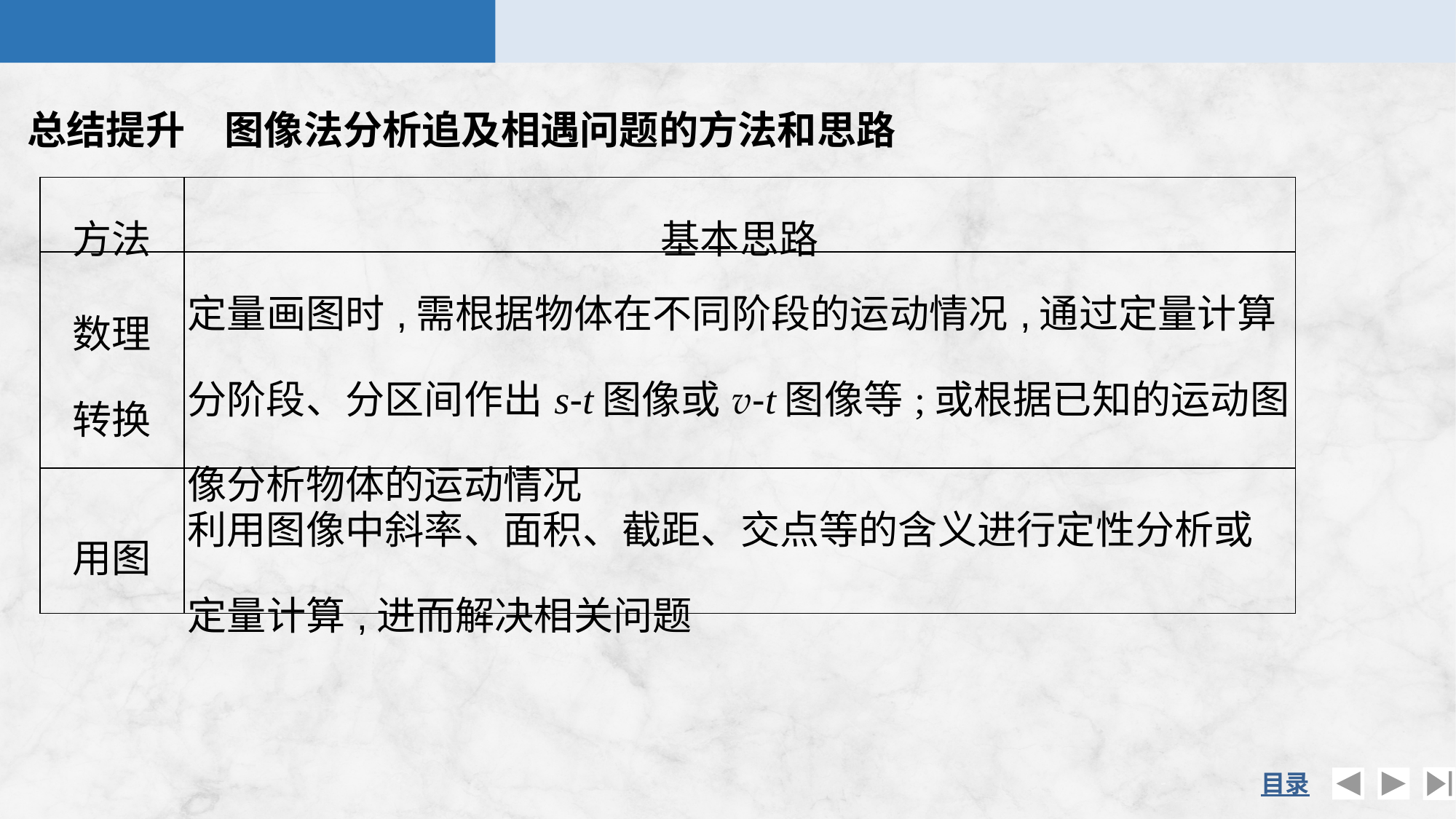

总结提升　图像法分析追及相遇问题的方法和思路
| 方法 | 基本思路 |
| --- | --- |
| 数理 转换 | 定量画图时,需根据物体在不同阶段的运动情况,通过定量计算分阶段、分区间作出s-t图像或v-t图像等;或根据已知的运动图像分析物体的运动情况 |
| 用图 | 利用图像中斜率、面积、截距、交点等的含义进行定性分析或定量计算,进而解决相关问题 |